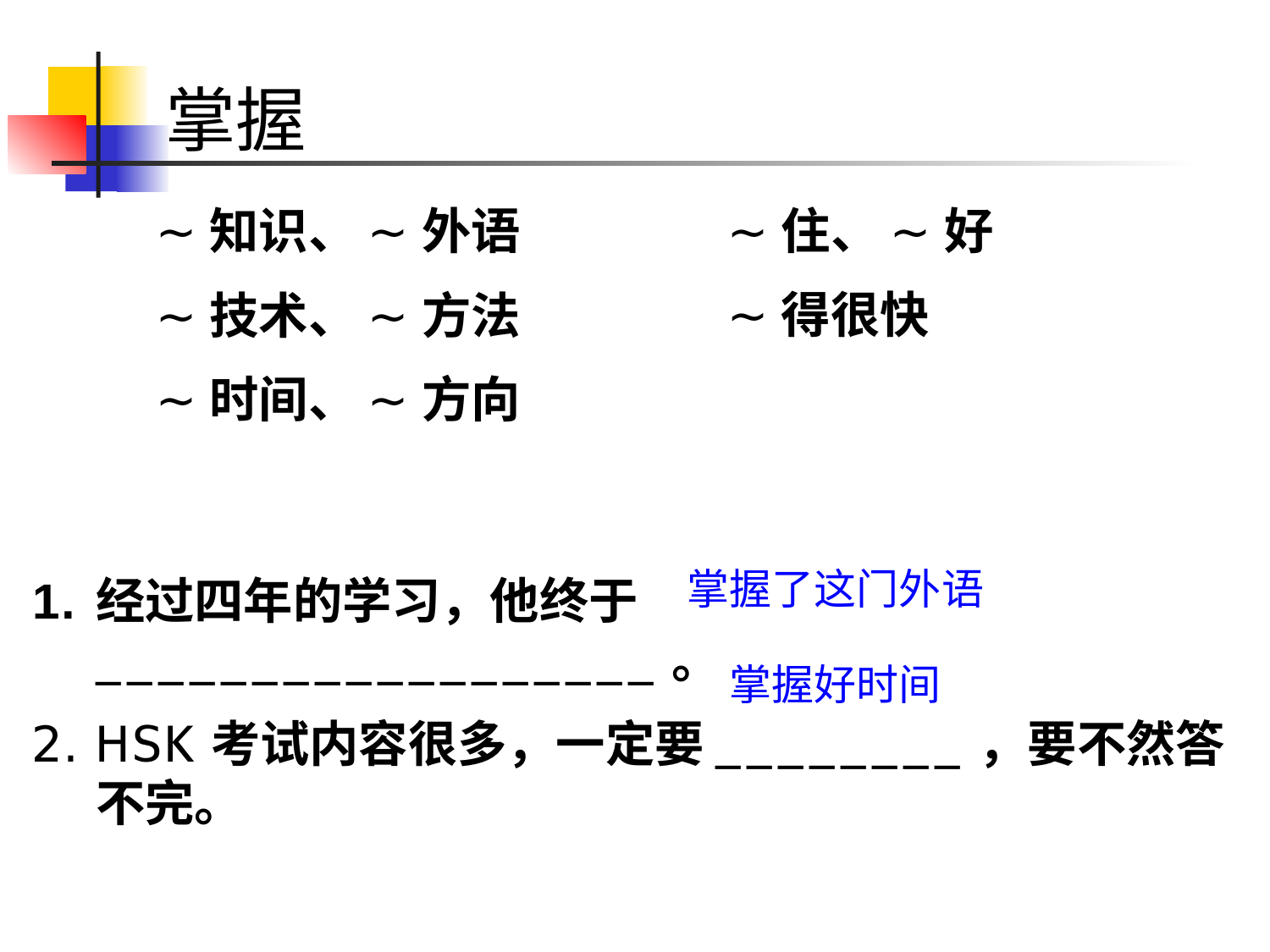

# 掌握
~知识、~外语
~技术、~方法
~时间、~方向
~住、~好
~得很快
掌握了这门外语
经过四年的学习，他终于__________________。
HSK考试内容很多，一定要________，要不然答不完。
掌握好时间